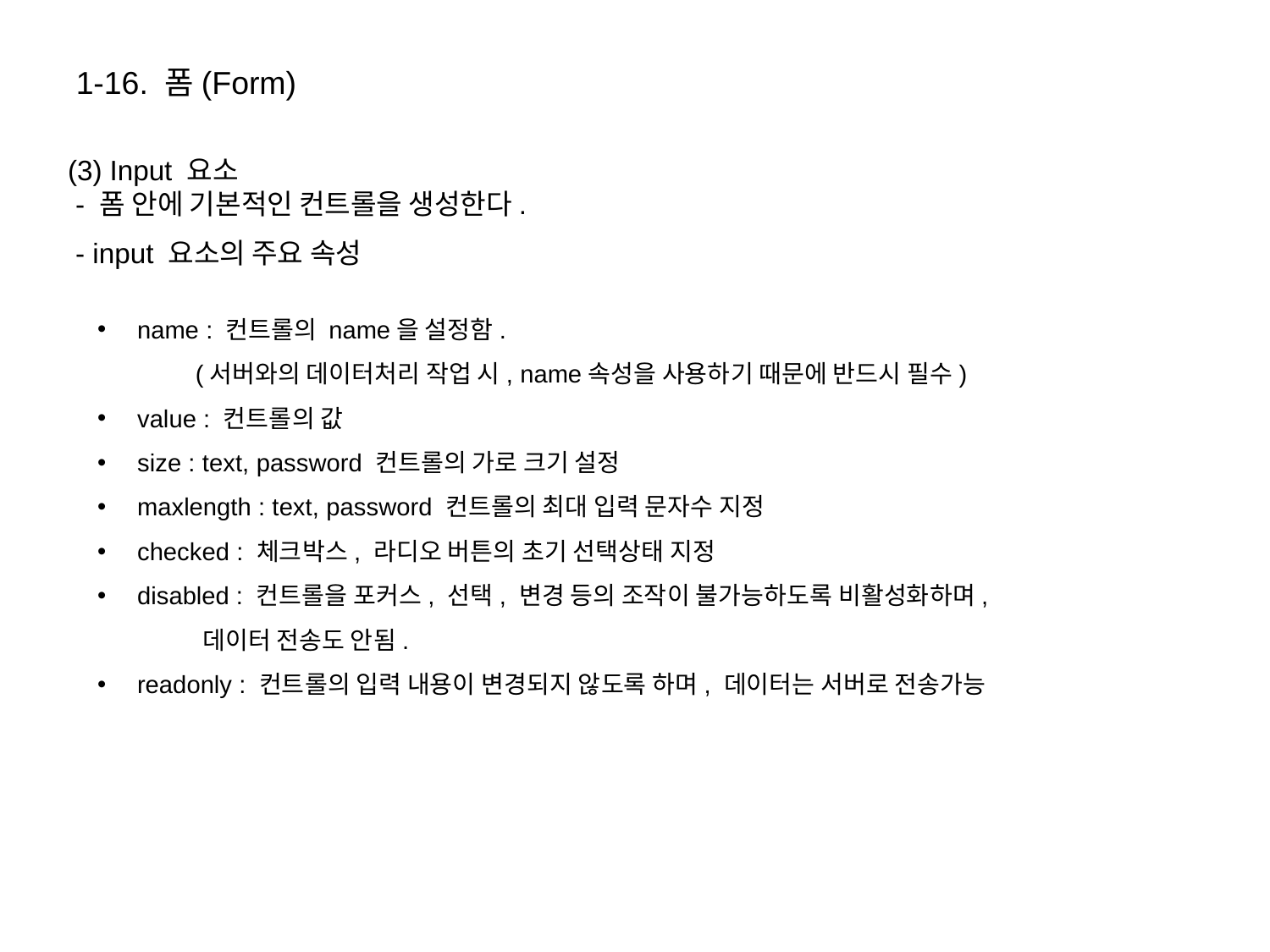

1-16. 폼(Form)
(3) Input 요소
 - 폼 안에 기본적인 컨트롤을 생성한다.
 - input 요소의 주요 속성
name : 컨트롤의 name을 설정함.
              (서버와의 데이터처리 작업 시, name속성을 사용하기 때문에 반드시 필수)
value : 컨트롤의 값
size : text, password 컨트롤의 가로 크기 설정
maxlength : text, password 컨트롤의 최대 입력 문자수 지정
checked : 체크박스, 라디오 버튼의 초기 선택상태 지정
disabled : 컨트롤을 포커스, 선택, 변경 등의 조작이 불가능하도록 비활성화하며,
                  데이터 전송도 안됨.
readonly : 컨트롤의 입력 내용이 변경되지 않도록 하며, 데이터는 서버로 전송가능